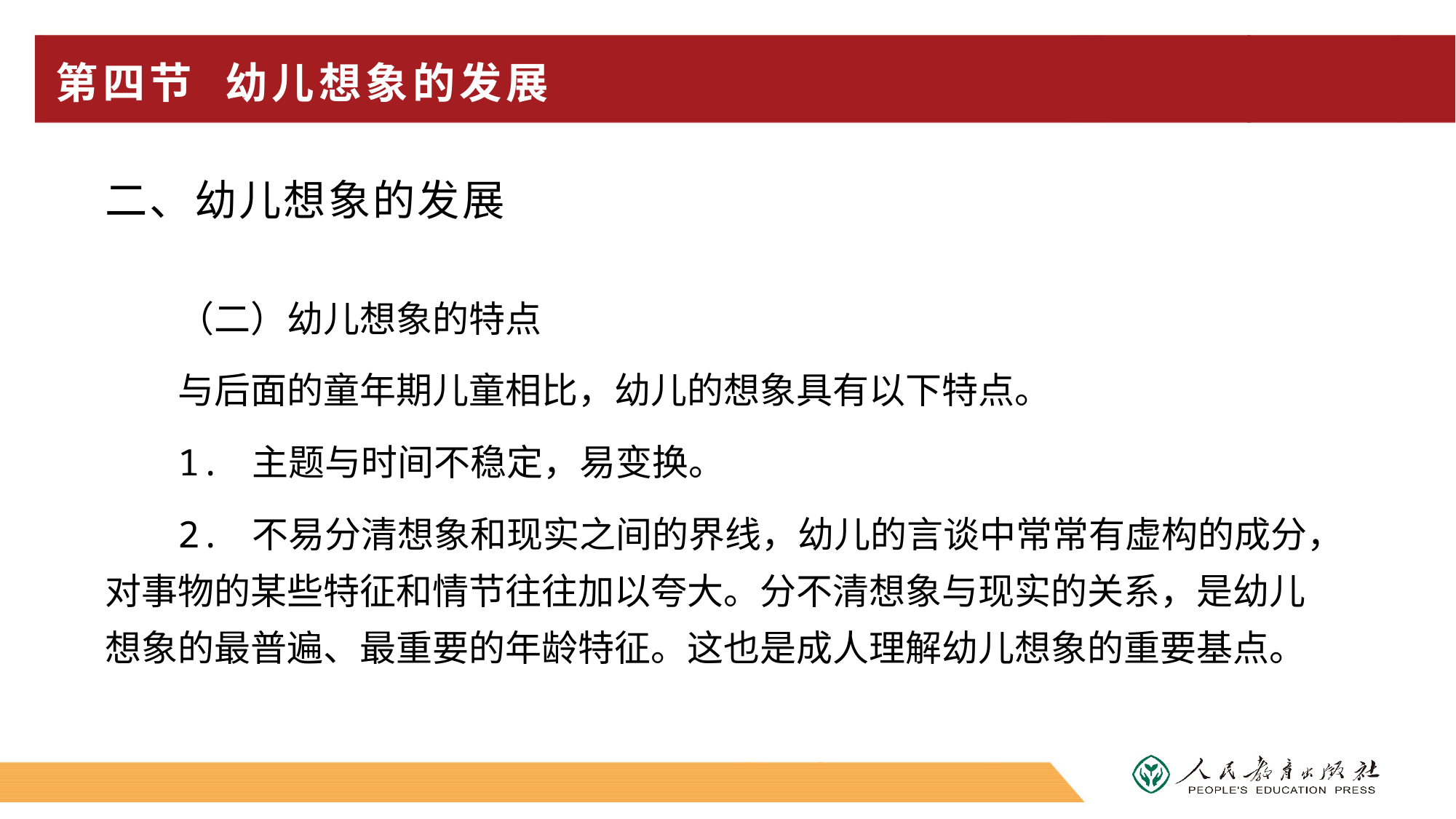

# 第四节  幼儿想象的发展
二、幼儿想象的发展
（二）幼儿想象的特点
与后面的童年期儿童相比，幼儿的想象具有以下特点。
1. 主题与时间不稳定，易变换。
2. 不易分清想象和现实之间的界线，幼儿的言谈中常常有虚构的成分，对事物的某些特征和情节往往加以夸大。分不清想象与现实的关系，是幼儿想象的最普遍、最重要的年龄特征。这也是成人理解幼儿想象的重要基点。